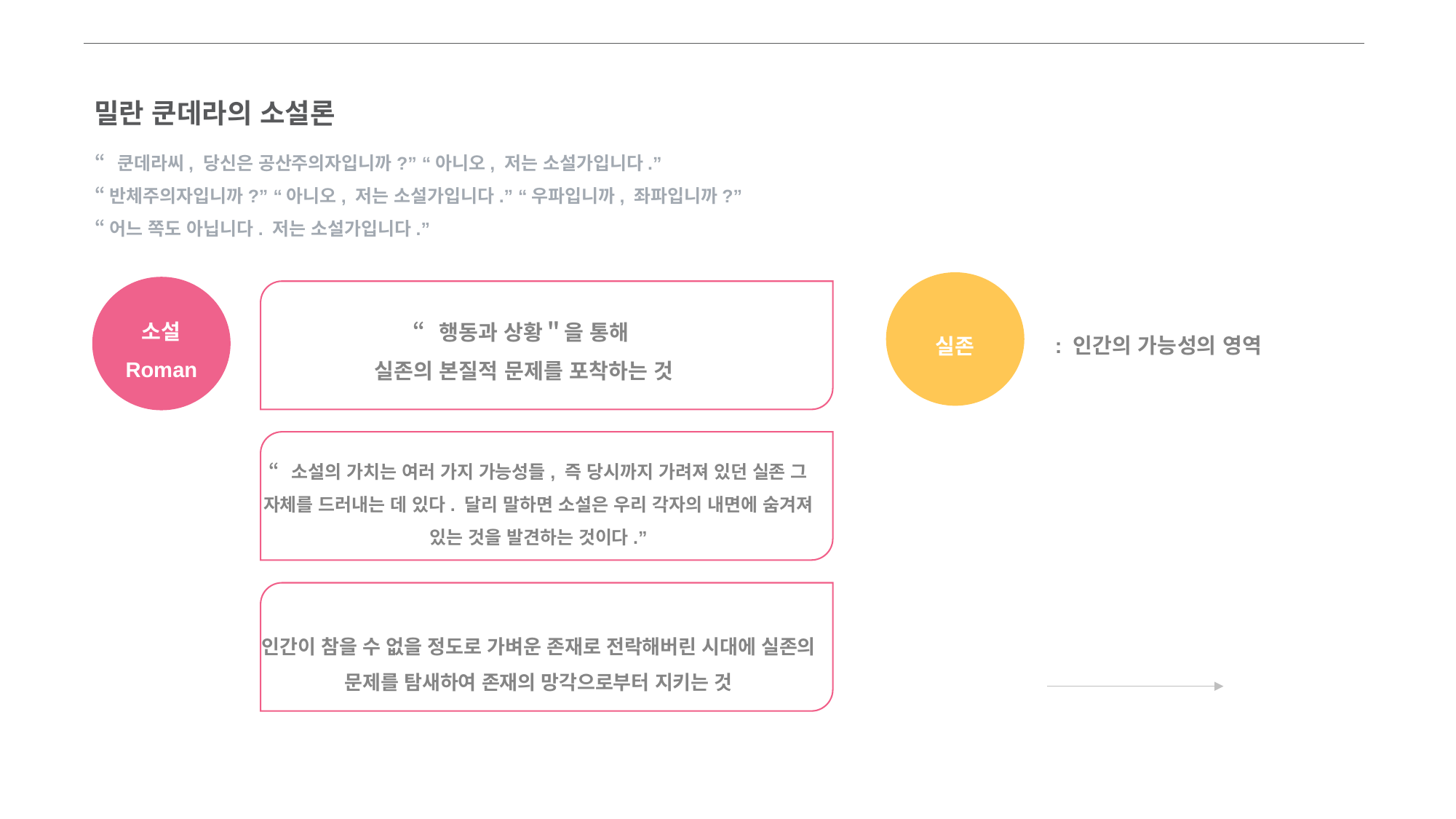

밀란 쿤데라의 소설론
“쿤데라씨, 당신은 공산주의자입니까?” “아니오, 저는 소설가입니다.”
“반체주의자입니까?” “아니오, 저는 소설가입니다.” “우파입니까, 좌파입니까?”
“어느 쪽도 아닙니다. 저는 소설가입니다.”
실존
소설 Roman

“행동과 상황＂을 통해
실존의 본질적 문제를 포착하는 것
: 인간의 가능성의 영역

“소설의 가치는 여러 가지 가능성들, 즉 당시까지 가려져 있던 실존 그 자체를 드러내는 데 있다. 달리 말하면 소설은 우리 각자의 내면에 숨겨져 있는 것을 발견하는 것이다.”

인간이 참을 수 없을 정도로 가벼운 존재로 전락해버린 시대에 실존의 문제를 탐새하여 존재의 망각으로부터 지키는 것